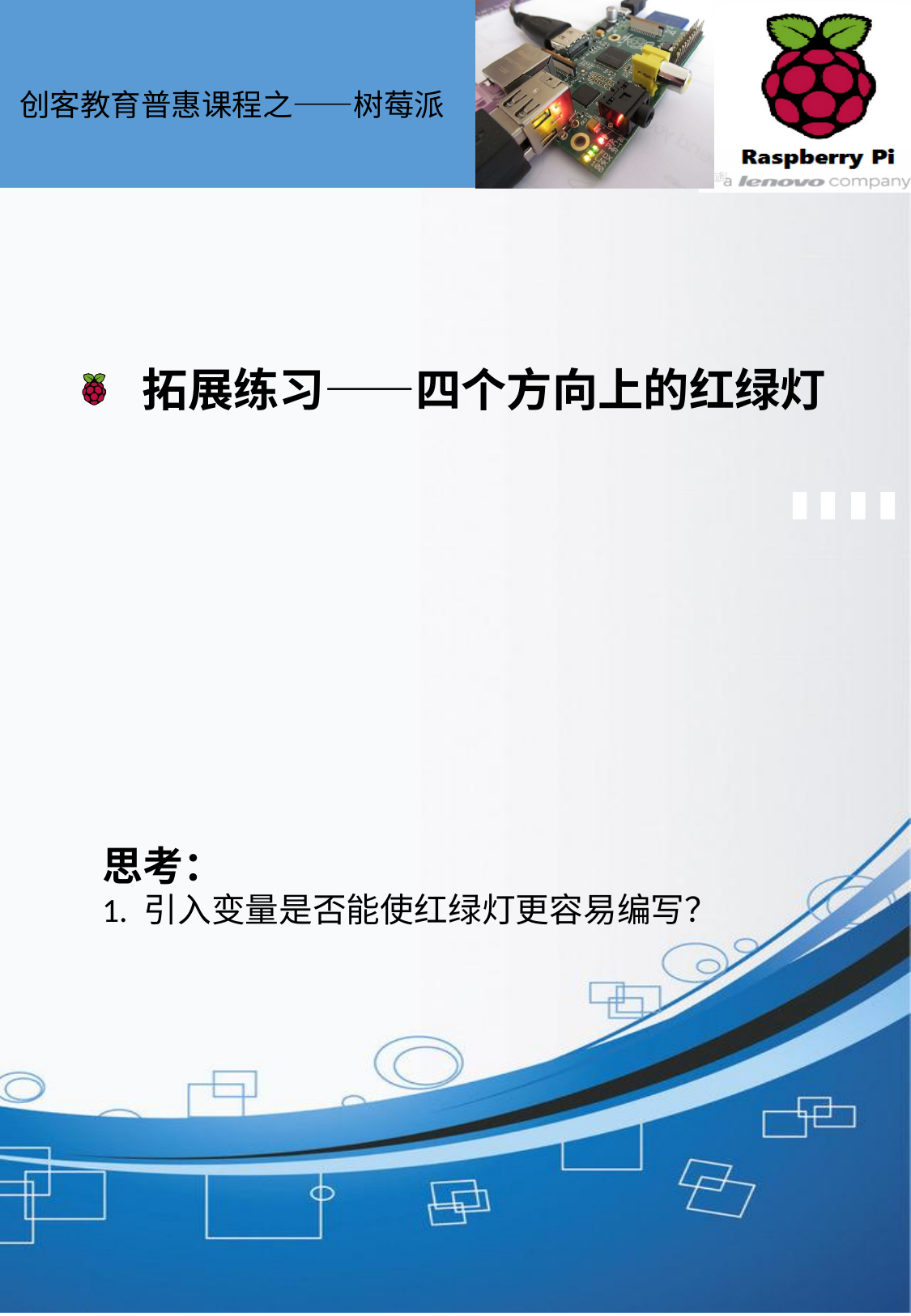

创客教育普惠课程之——树莓派
拓展练习——四个方向上的红绿灯
思考：
1. 引入变量是否能使红绿灯更容易编写？